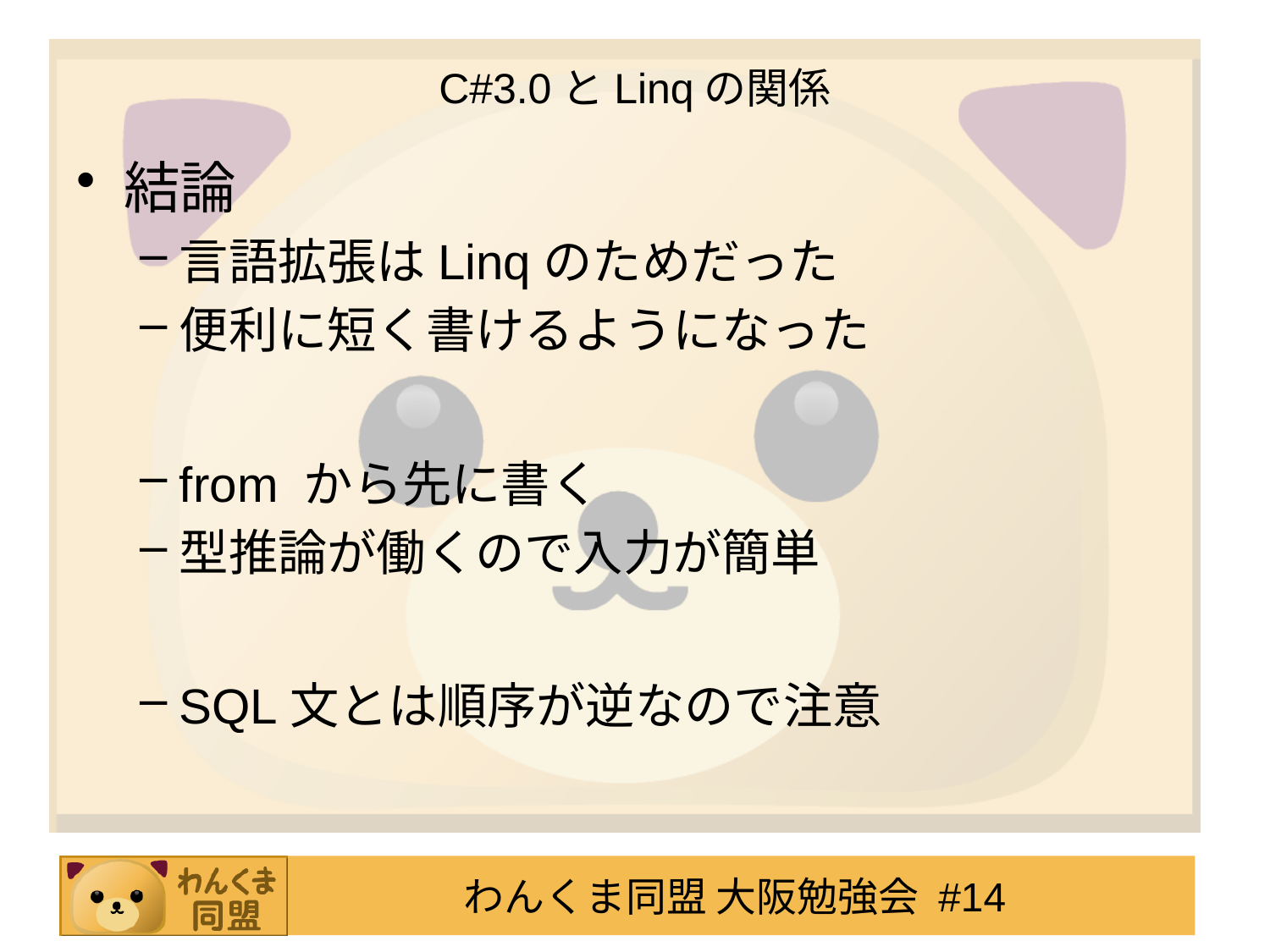

# C#3.0とLinqの関係
結論
言語拡張はLinqのためだった
便利に短く書けるようになった

from から先に書く
型推論が働くので入力が簡単

SQL文とは順序が逆なので注意